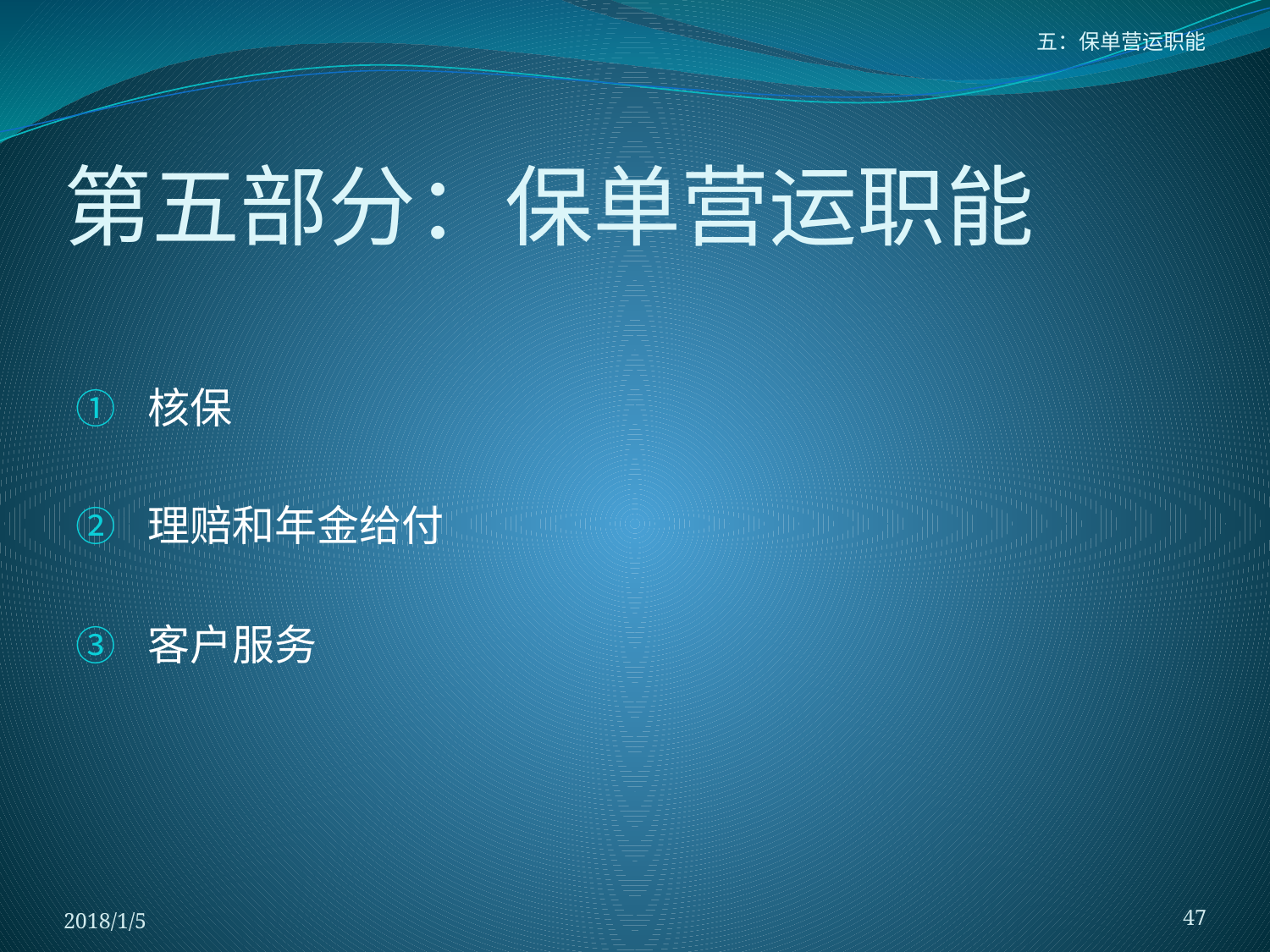

# 五：保单营运职能
第五部分：保单营运职能

核保

理赔和年金给付

客户服务
2018/1/5
47